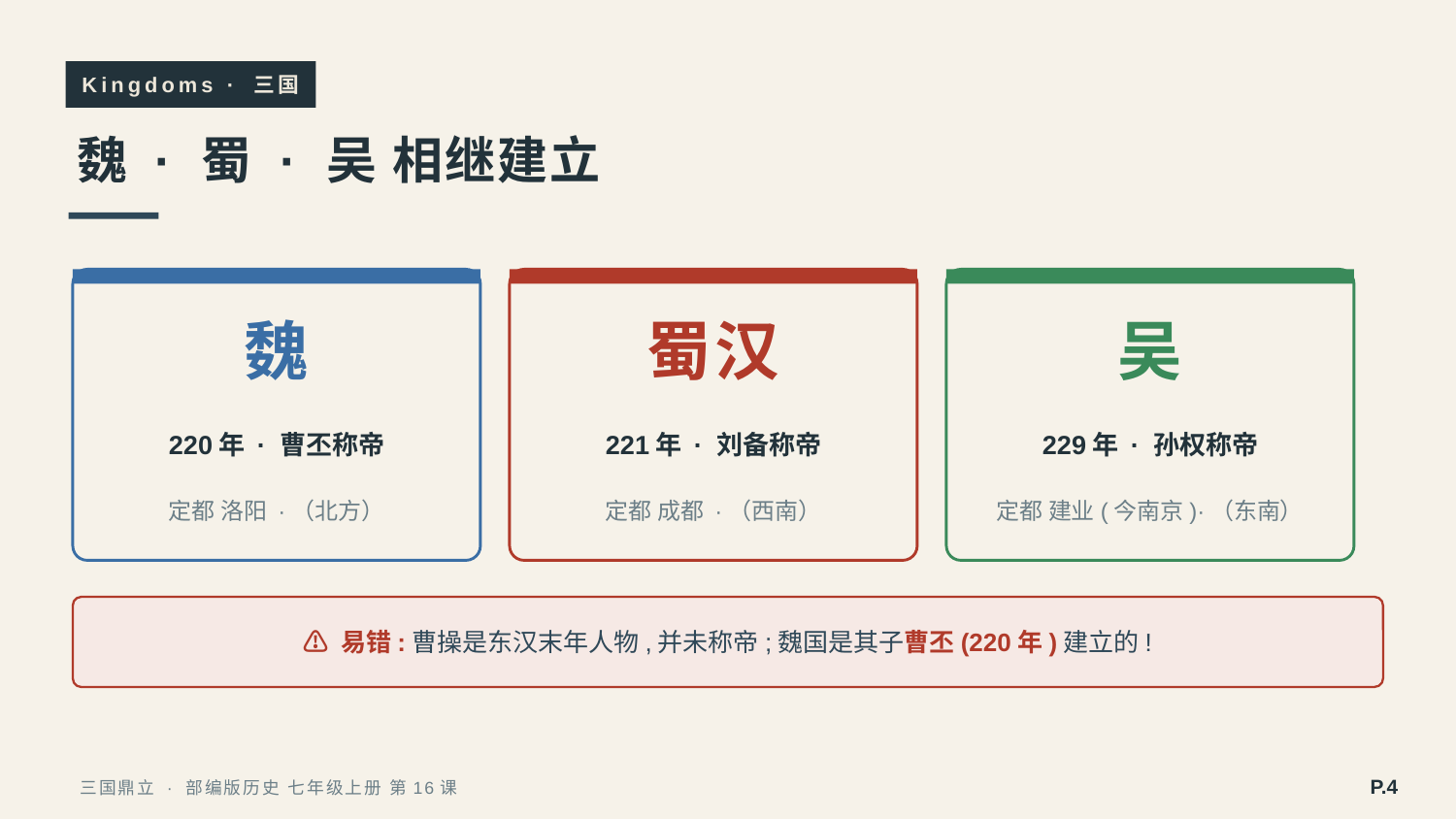

Kingdoms · 三国

魏 · 蜀 · 吴 相继建立

魏
蜀汉
吴
220年 · 曹丕称帝
221年 · 刘备称帝
229年 · 孙权称帝
定都 洛阳 ·（北方）
定都 成都 ·（西南）
定都 建业(今南京)·（东南）

⚠ 易错:曹操是东汉末年人物,并未称帝;魏国是其子曹丕(220年)建立的!
P.4
三国鼎立 · 部编版历史 七年级上册 第16课